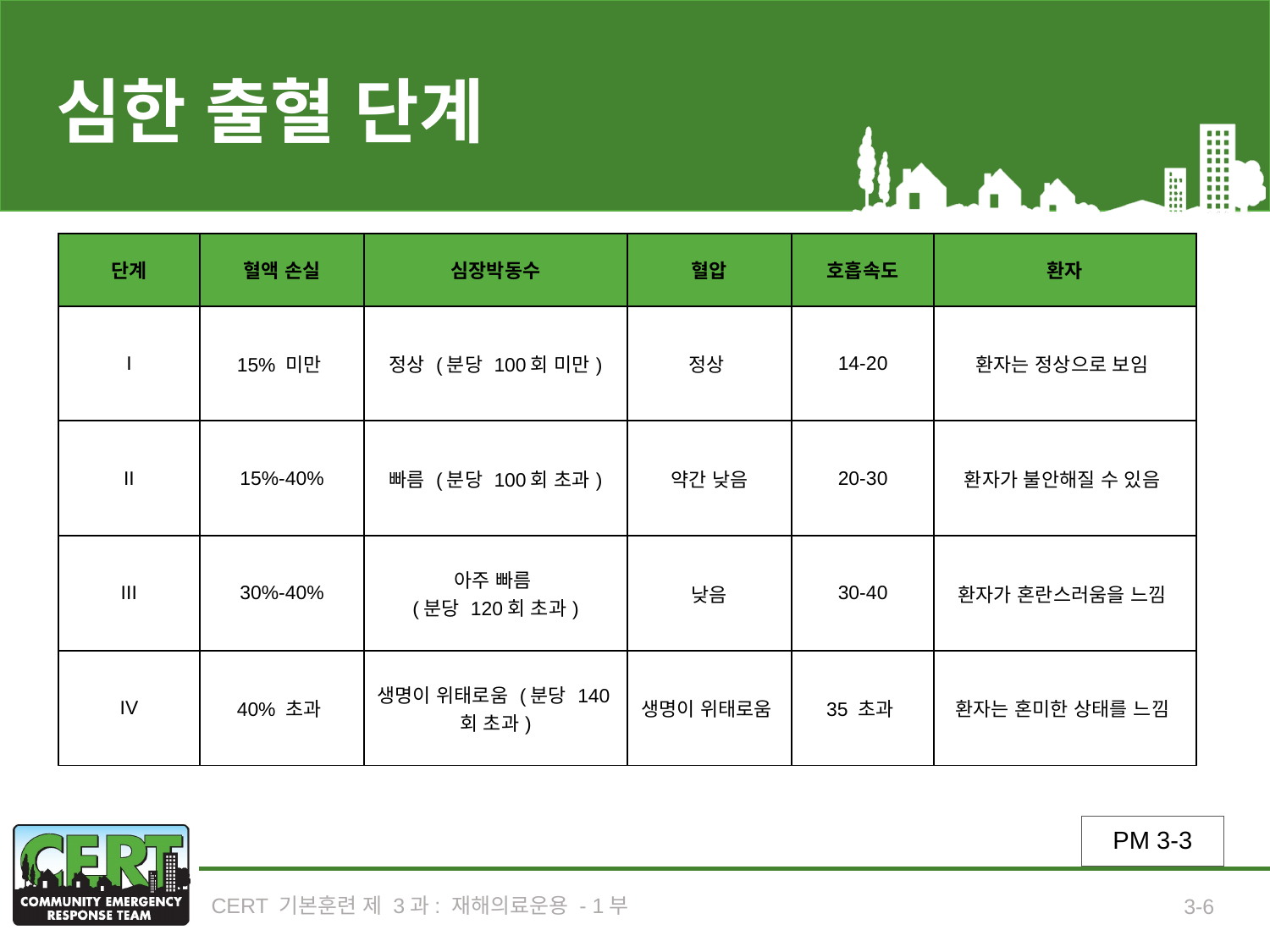

# 심한 출혈 단계
| 단계 | 혈액 손실 | 심장박동수 | 혈압 | 호흡속도 | 환자 |
| --- | --- | --- | --- | --- | --- |
| I | 15% 미만 | 정상 (분당 100회 미만) | 정상 | 14-20 | 환자는 정상으로 보임 |
| II | 15%-40% | 빠름 (분당 100회 초과) | 약간 낮음 | 20-30 | 환자가 불안해질 수 있음 |
| III | 30%-40% | 아주 빠름 (분당 120회 초과) | 낮음 | 30-40 | 환자가 혼란스러움을 느낌 |
| IV | 40% 초과 | 생명이 위태로움 (분당 140회 초과) | 생명이 위태로움 | 35 초과 | 환자는 혼미한 상태를 느낌 |
PM 3-3
CERT 기본훈련 제 3과: 재해의료운용 - 1부
3-6